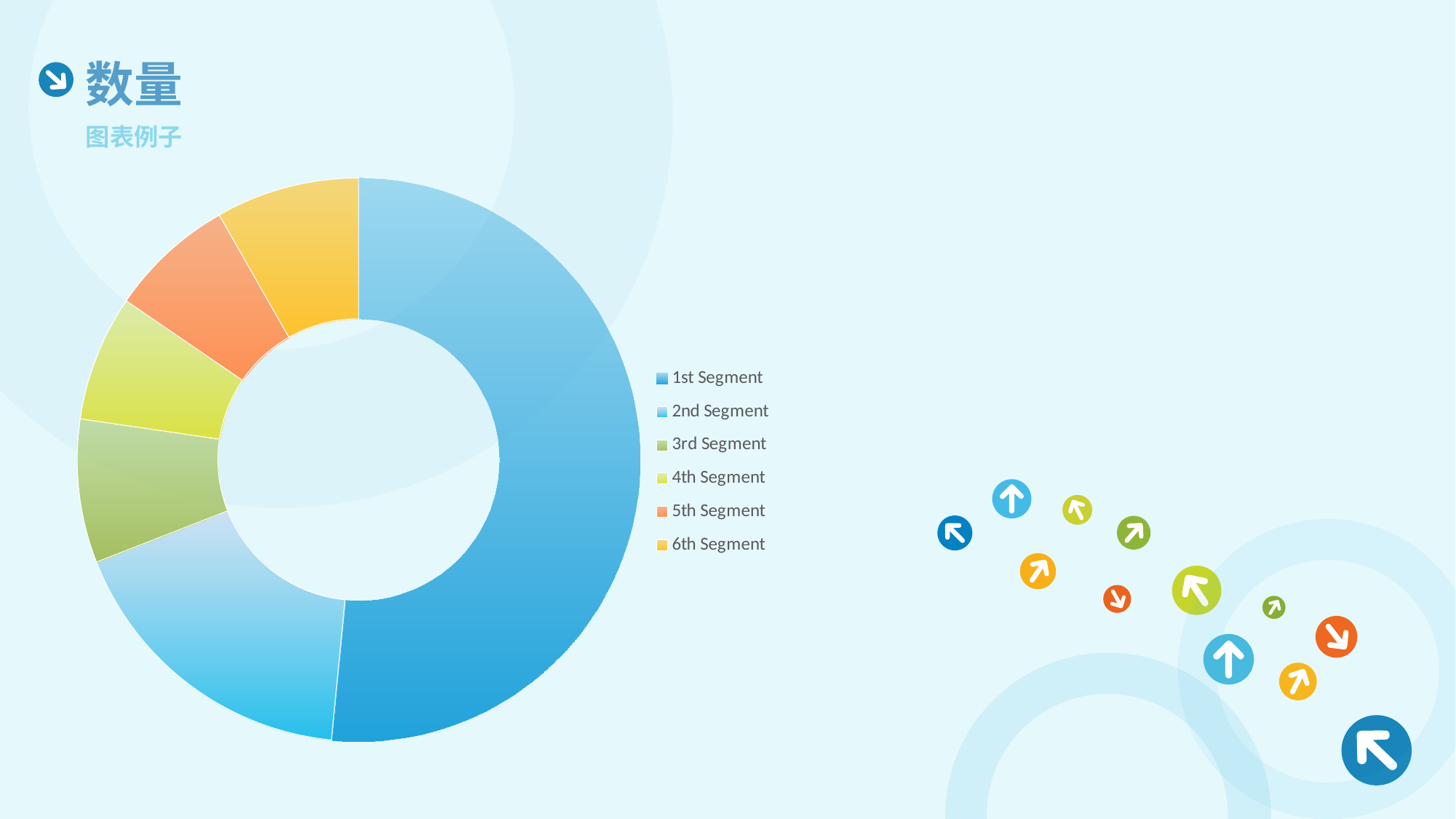

数量
图表例子

### Chart

| Category | 销售额 |
|---|---|
| 1st Segment | 0.5 |
| 2nd Segment | 0.17 |
| 3rd Segment | 0.08 |
| 4th Segment | 0.07 |
| 5th Segment | 0.07 |
| 6th Segment | 0.08 |